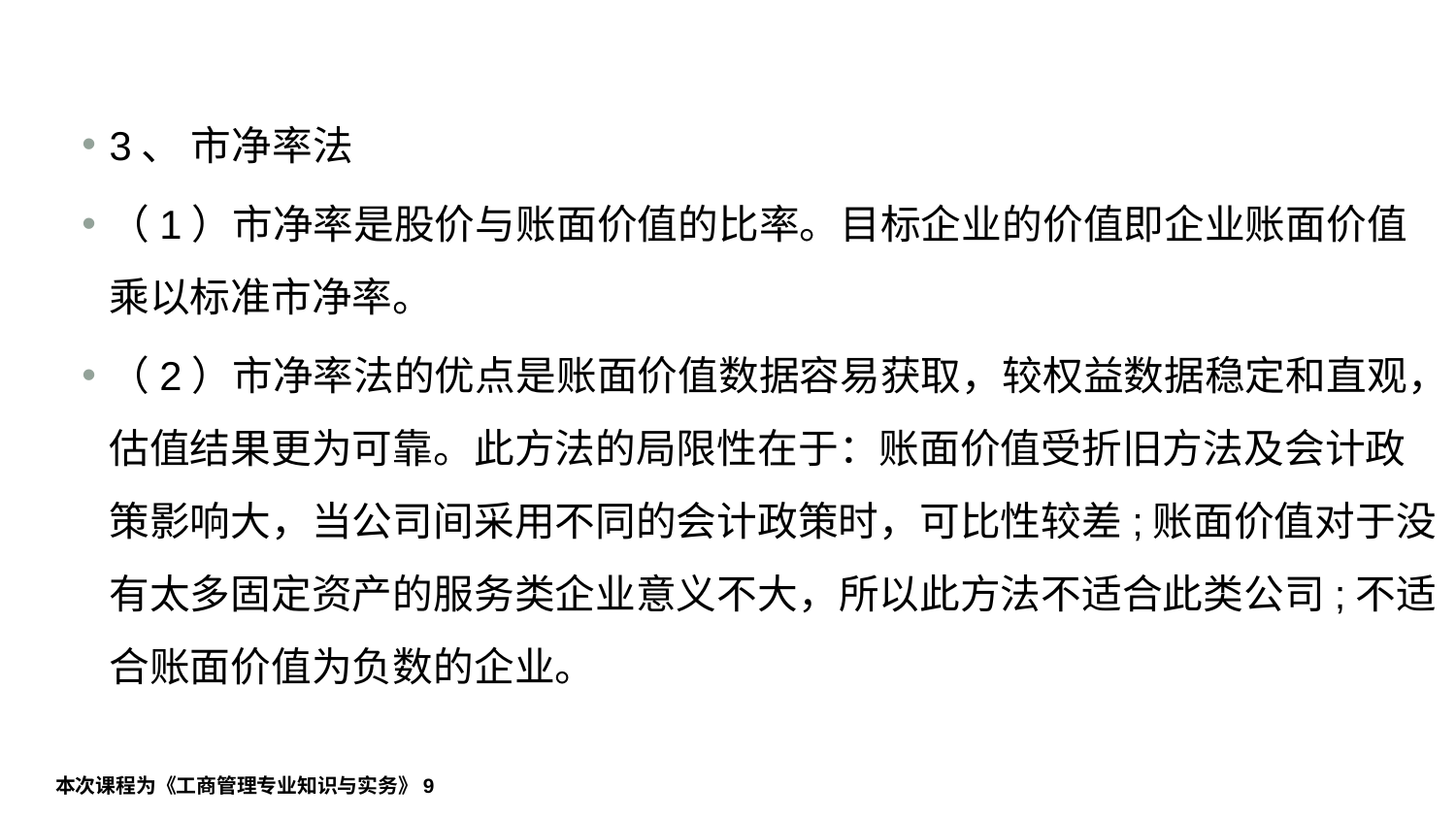

#
3、 市净率法
（1）市净率是股价与账面价值的比率。目标企业的价值即企业账面价值乘以标准市净率。
（2）市净率法的优点是账面价值数据容易获取，较权益数据稳定和直观，估值结果更为可靠。此方法的局限性在于：账面价值受折旧方法及会计政策影响大，当公司间采用不同的会计政策时，可比性较差;账面价值对于没有太多固定资产的服务类企业意义不大，所以此方法不适合此类公司;不适合账面价值为负数的企业。